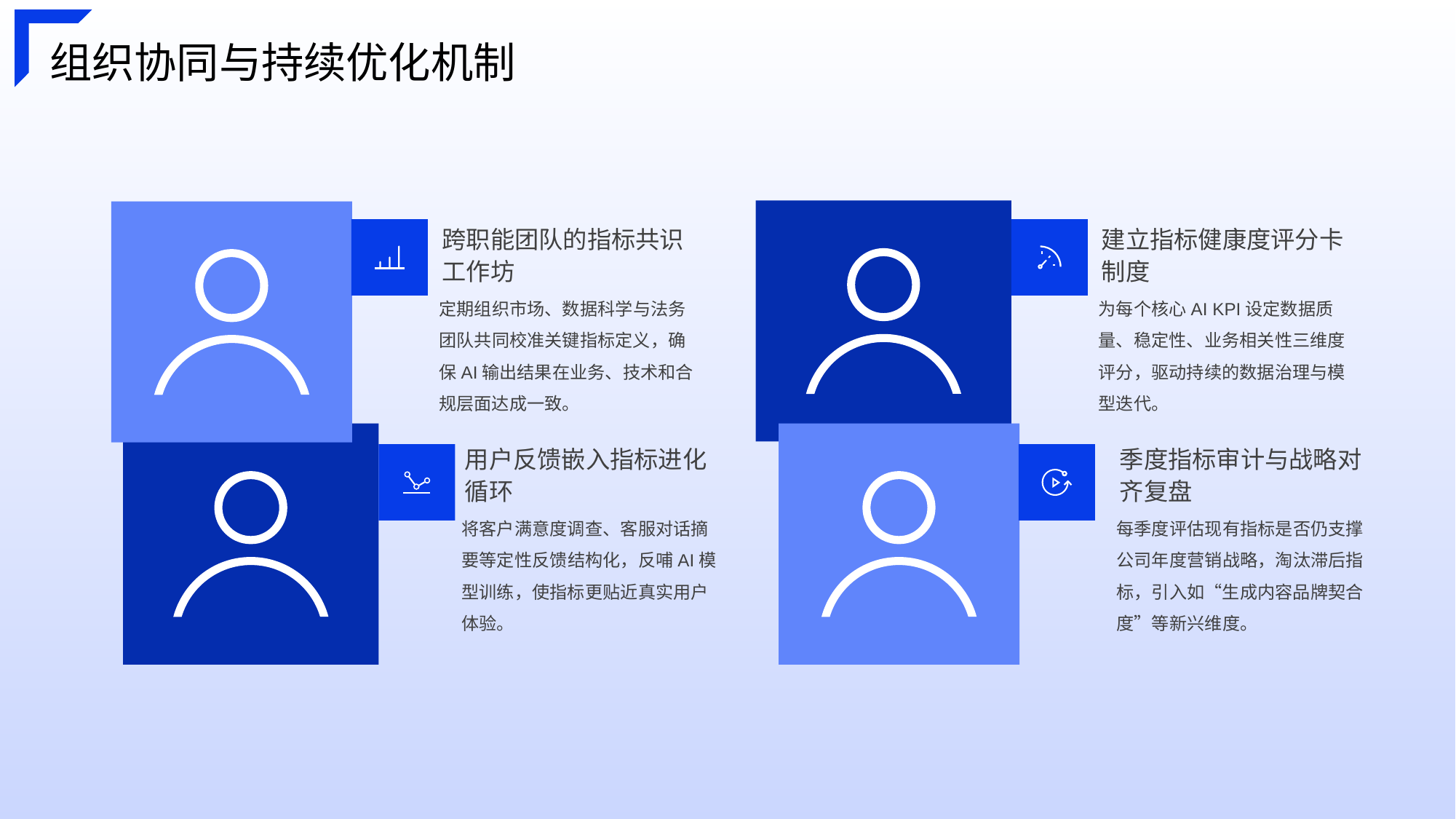

组织协同与持续优化机制

跨职能团队的指标共识工作坊
建立指标健康度评分卡制度

定期组织市场、数据科学与法务团队共同校准关键指标定义，确保AI输出结果在业务、技术和合规层面达成一致。
为每个核心AI KPI设定数据质量、稳定性、业务相关性三维度评分，驱动持续的数据治理与模型迭代。

用户反馈嵌入指标进化循环
季度指标审计与战略对齐复盘

将客户满意度调查、客服对话摘要等定性反馈结构化，反哺AI模型训练，使指标更贴近真实用户体验。
每季度评估现有指标是否仍支撑公司年度营销战略，淘汰滞后指标，引入如“生成内容品牌契合度”等新兴维度。